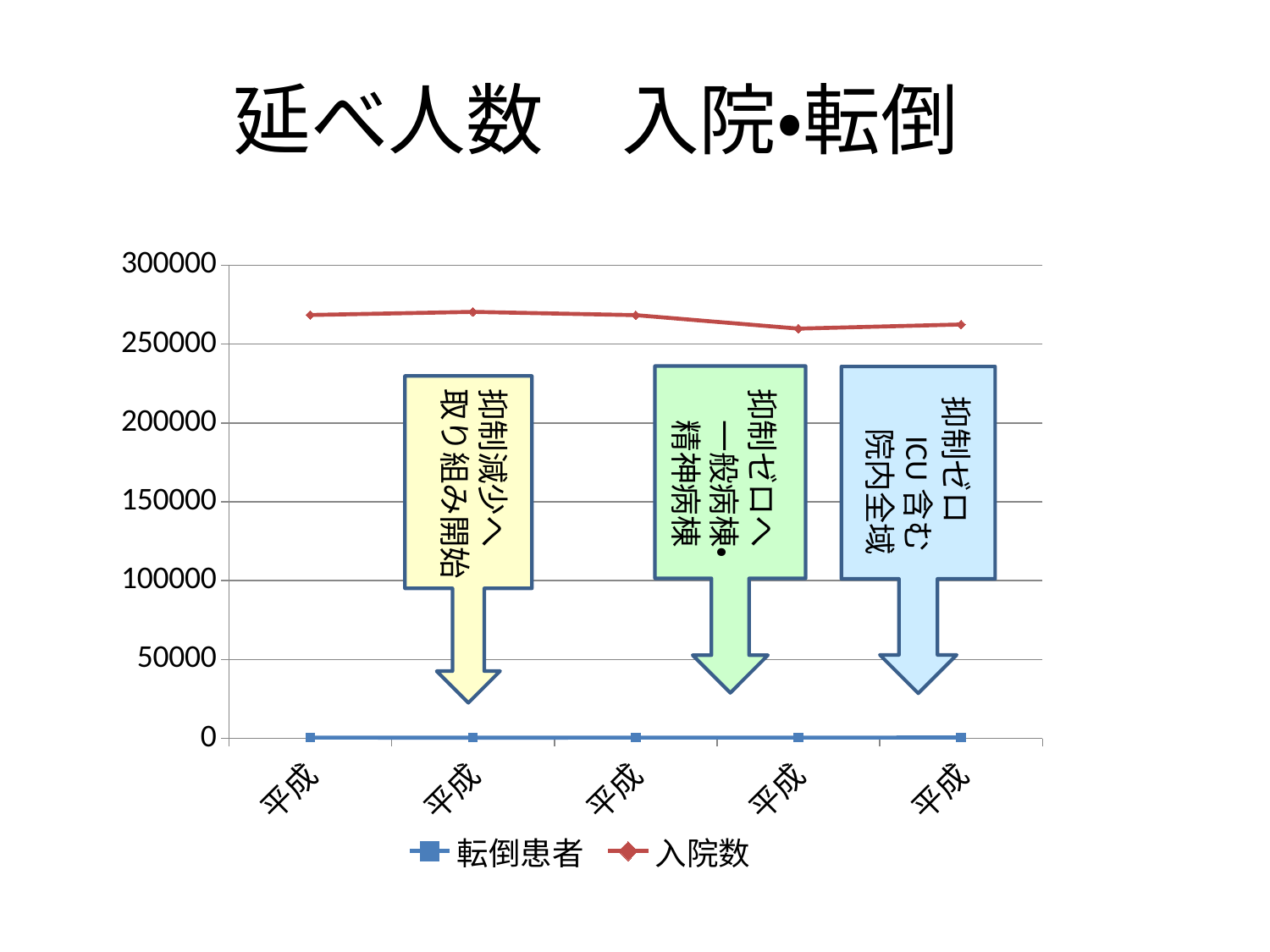

# 延べ人数　入院・転倒

### Chart

| Category | 転倒患者 | 入院数 |
|---|---|---|
| 平成25年度 | 579.0 | 268429.0 |
| 平成26年度 | 495.0 | 270401.0 |
| 平成27年度 | 596.0 | 268333.0 |
| 平成28年度 | 562.0 | 259782.0 |
| 平成29年度 | 613.0 | 262422.0 |

抑制減少へ
取り組み開始
抑制ゼロへ
　一般病棟・
　精神病棟
抑制ゼロ
　ICU含む
　院内全域